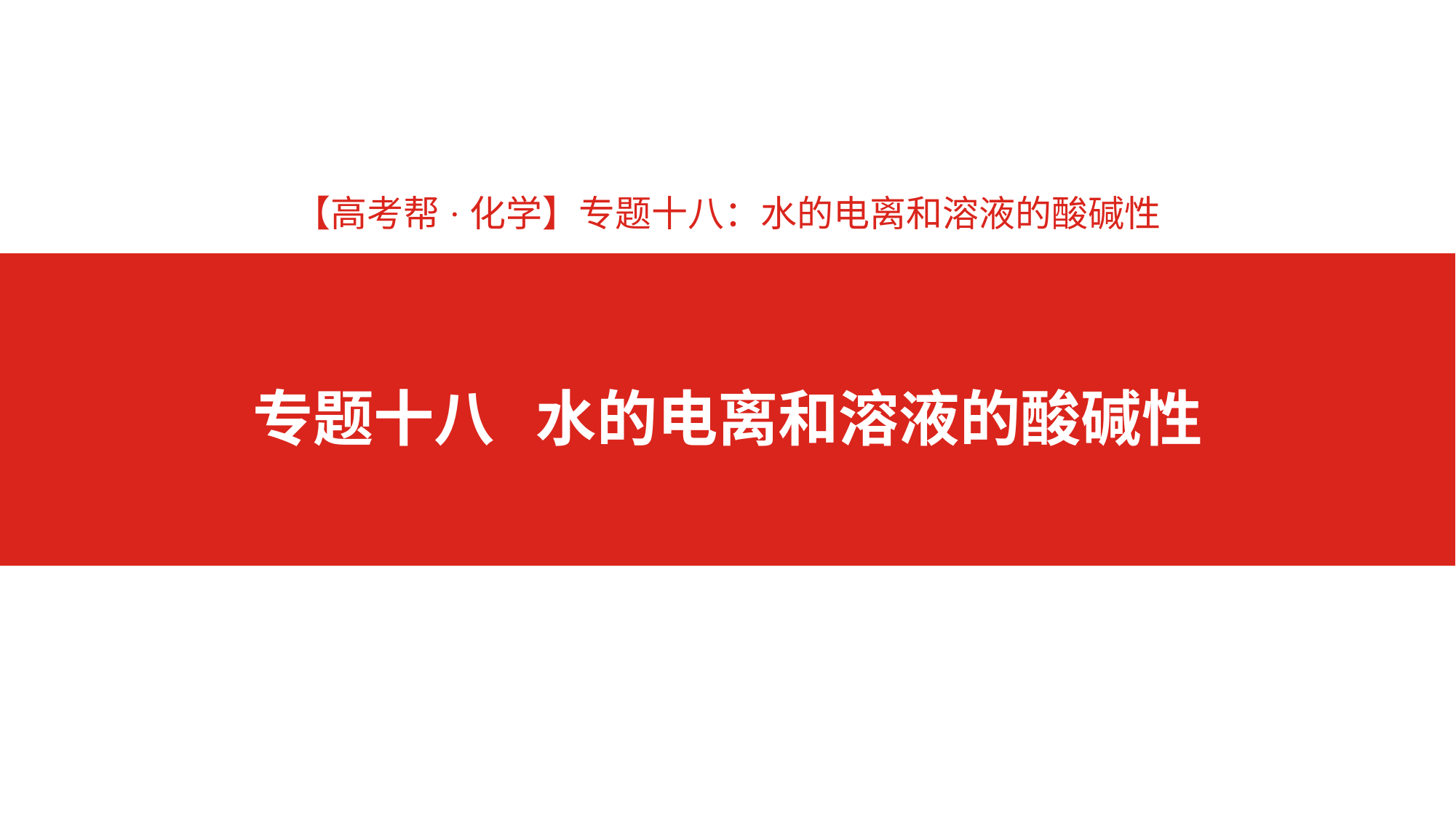

【高考帮·化学】专题十八：水的电离和溶液的酸碱性
专题十八   水的电离和溶液的酸碱性